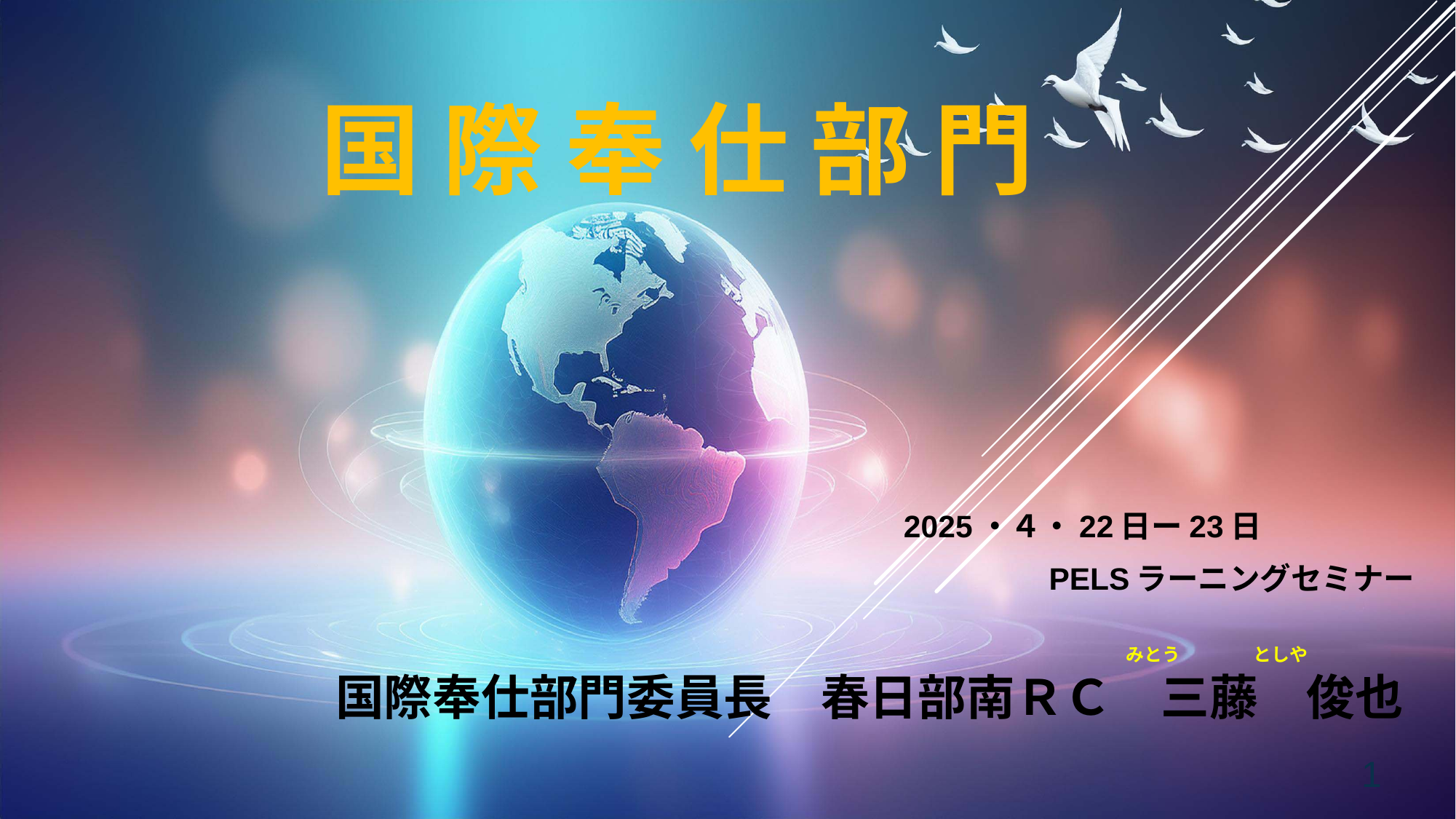

国 際 奉 仕 部 門
2025・４・22日ー23日
                 PELSラーニングセミナー

# 国際奉仕部門委員長　春日部南ＲＣ　三藤　俊也
みとう　　　　としや
1